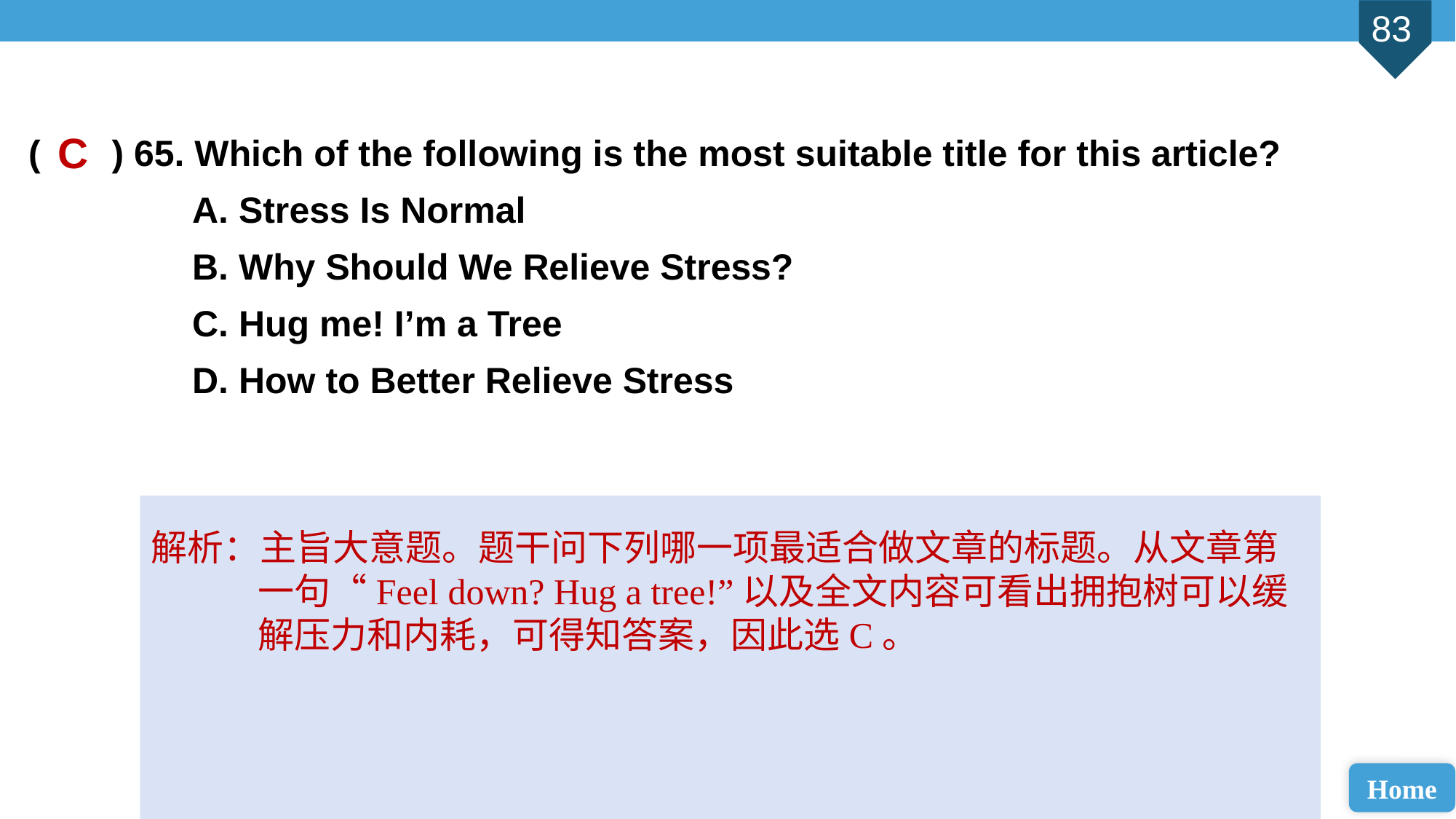

(       ) 65. Which of the following is the most suitable title for this article?
A. Stress Is Normal
B. Why Should We Relieve Stress?
C. Hug me! I’m a Tree
D. How to Better Relieve Stress
C

解析：主旨大意题。题干问下列哪一项最适合做文章的标题。从文章第一句“Feel down? Hug a tree!”以及全文内容可看出拥抱树可以缓解压力和内耗，可得知答案，因此选C。